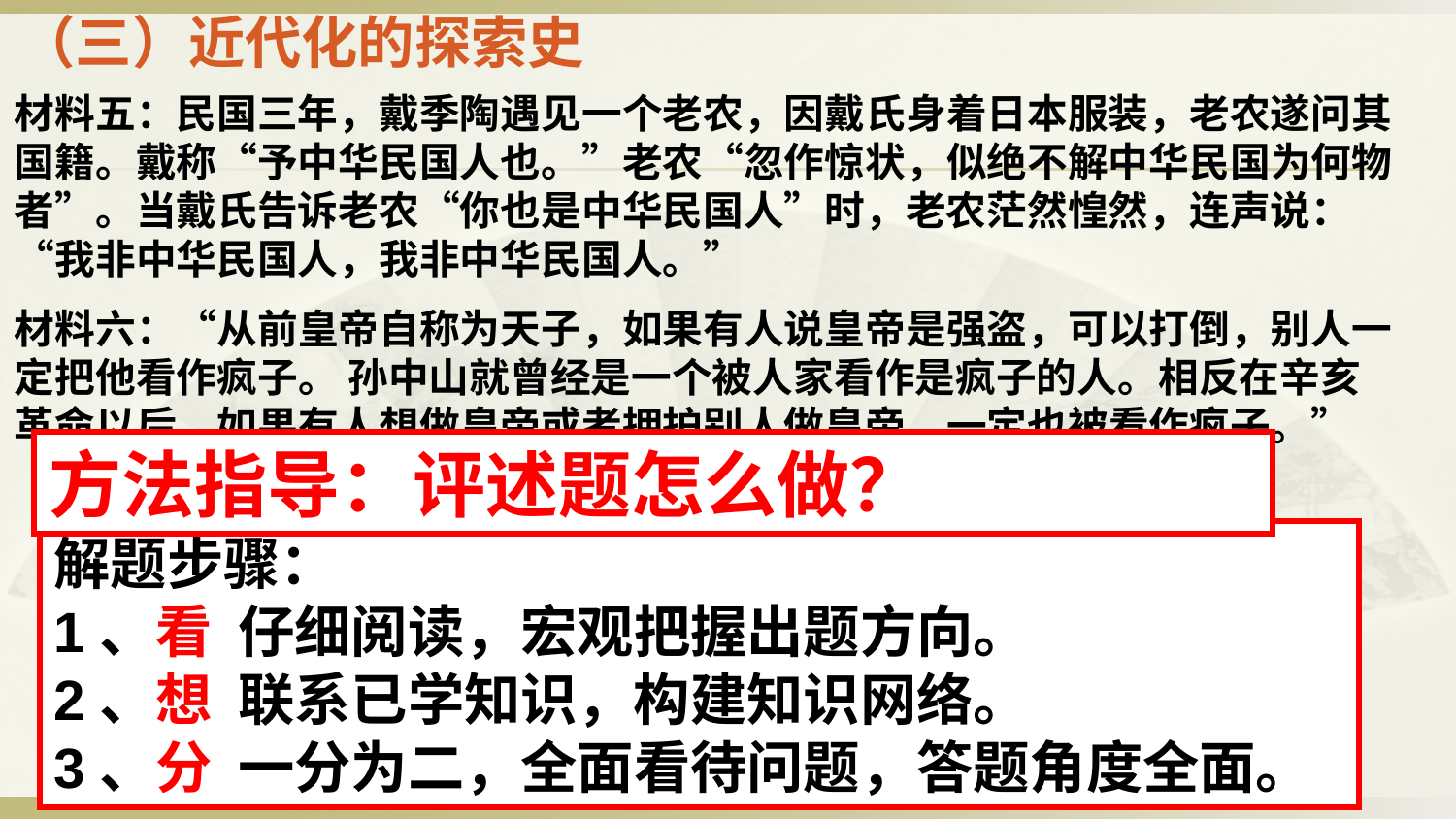

（三）近代化的探索史
材料五：民国三年，戴季陶遇见一个老农，因戴氏身着日本服装，老农遂问其国籍。戴称“予中华民国人也。”老农“忽作惊状，似绝不解中华民国为何物者”。当戴氏告诉老农“你也是中华民国人”时，老农茫然惶然，连声说：“我非中华民国人，我非中华民国人。”
材料六：“从前皇帝自称为天子，如果有人说皇帝是强盗，可以打倒，别人一定把他看作疯子。 孙中山就曾经是一个被人家看作是疯子的人。相反在辛亥革命以后，如果有人想做皇帝或者拥护别人做皇帝，一定也被看作疯子。”
方法指导：评述题怎么做？
4.据上述材料，结合所学，简要评述辛亥革命。
解题步骤：
1、看  仔细阅读，宏观把握出题方向。
2、想  联系已学知识，构建知识网络。
3、分  一分为二，全面看待问题，答题角度全面。
辛亥革命推翻了清王朝，结束了两千多年的封建帝制，建立了中华民国，使得民主共和观念深入人心。
但在农村影响很小，没有彻底发动广大人民群众。也没有改变中国半殖民地半封建的社会性质。